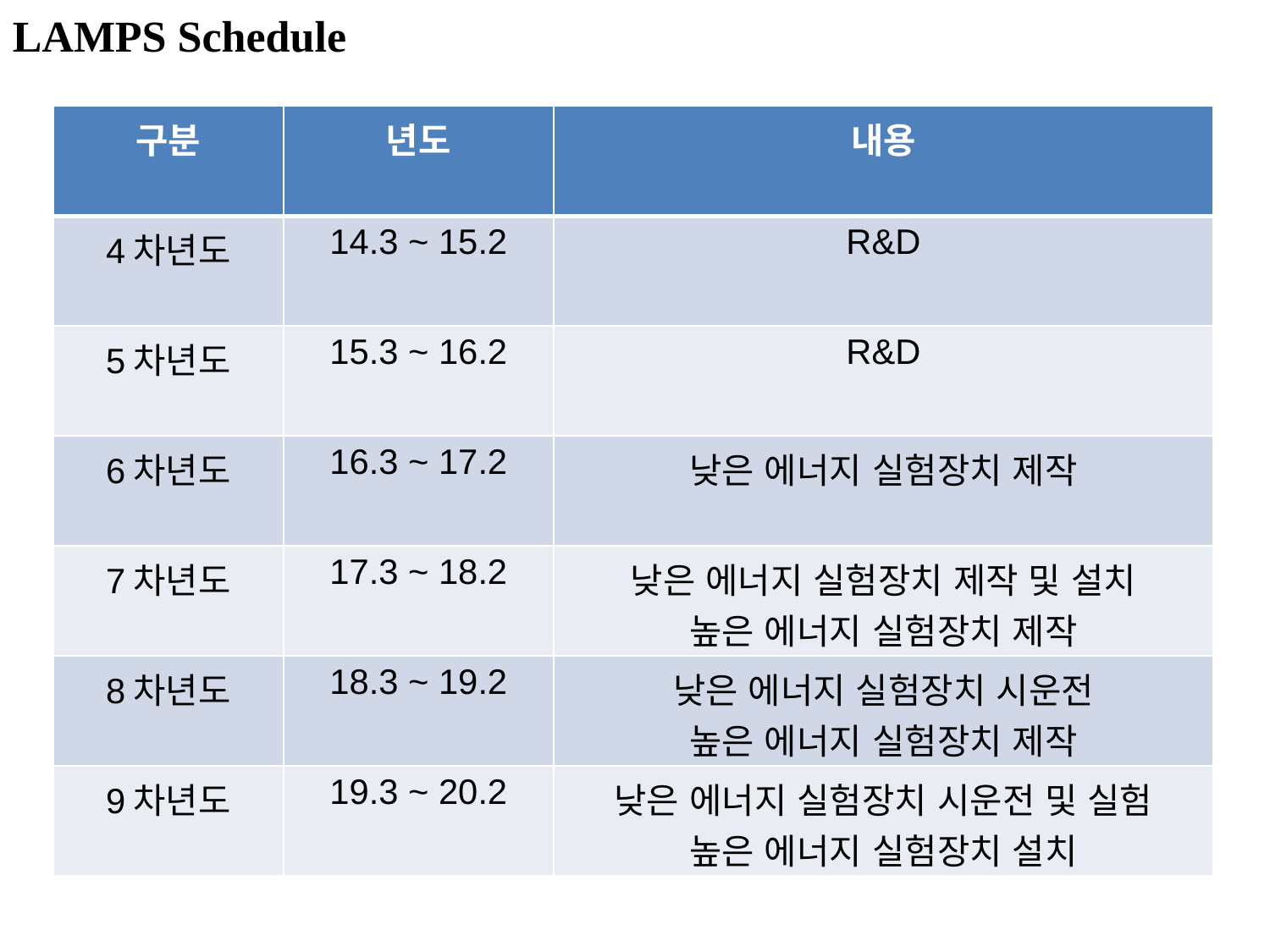

LAMPS Schedule
| 구분 | 년도 | 내용 |
| --- | --- | --- |
| 4차년도 | 14.3 ~ 15.2 | R&D |
| 5차년도 | 15.3 ~ 16.2 | R&D |
| 6차년도 | 16.3 ~ 17.2 | 낮은 에너지 실험장치 제작 |
| 7차년도 | 17.3 ~ 18.2 | 낮은 에너지 실험장치 제작 및 설치 높은 에너지 실험장치 제작 |
| 8차년도 | 18.3 ~ 19.2 | 낮은 에너지 실험장치 시운전 높은 에너지 실험장치 제작 |
| 9차년도 | 19.3 ~ 20.2 | 낮은 에너지 실험장치 시운전 및 실험 높은 에너지 실험장치 설치 |